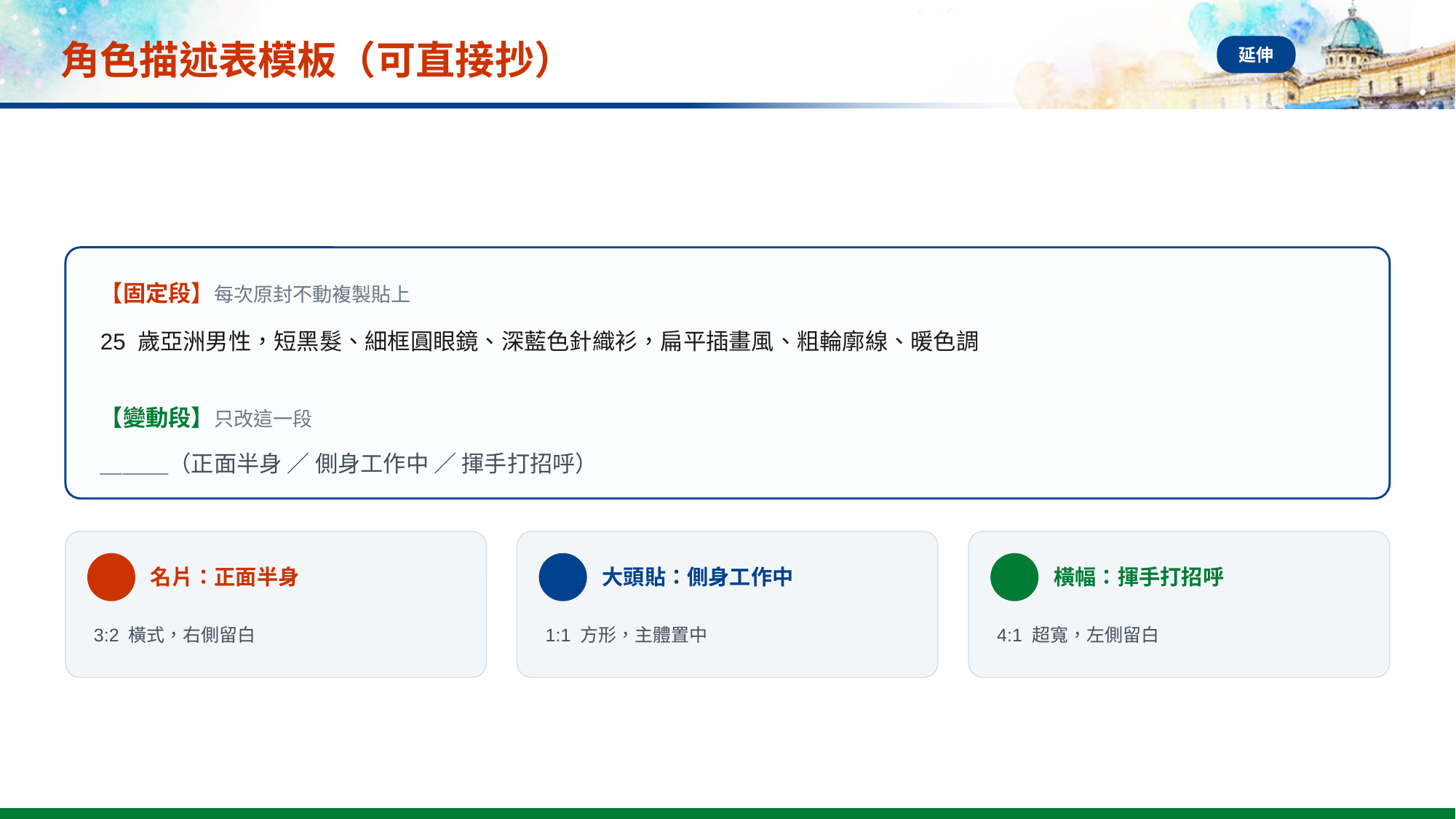

# 角色描述表模板（可直接抄）
延伸

【固定段】每次原封不動複製貼上
25 歲亞洲男性，短黑髮、細框圓眼鏡、深藍色針織衫，扁平插畫風、粗輪廓線、暖色調
【變動段】只改這一段
＿＿＿（正面半身 ／ 側身工作中 ／ 揮手打招呼）

名片：正面半身
大頭貼：側身工作中
橫幅：揮手打招呼
3:2 橫式，右側留白
1:1 方形，主體置中
4:1 超寬，左側留白